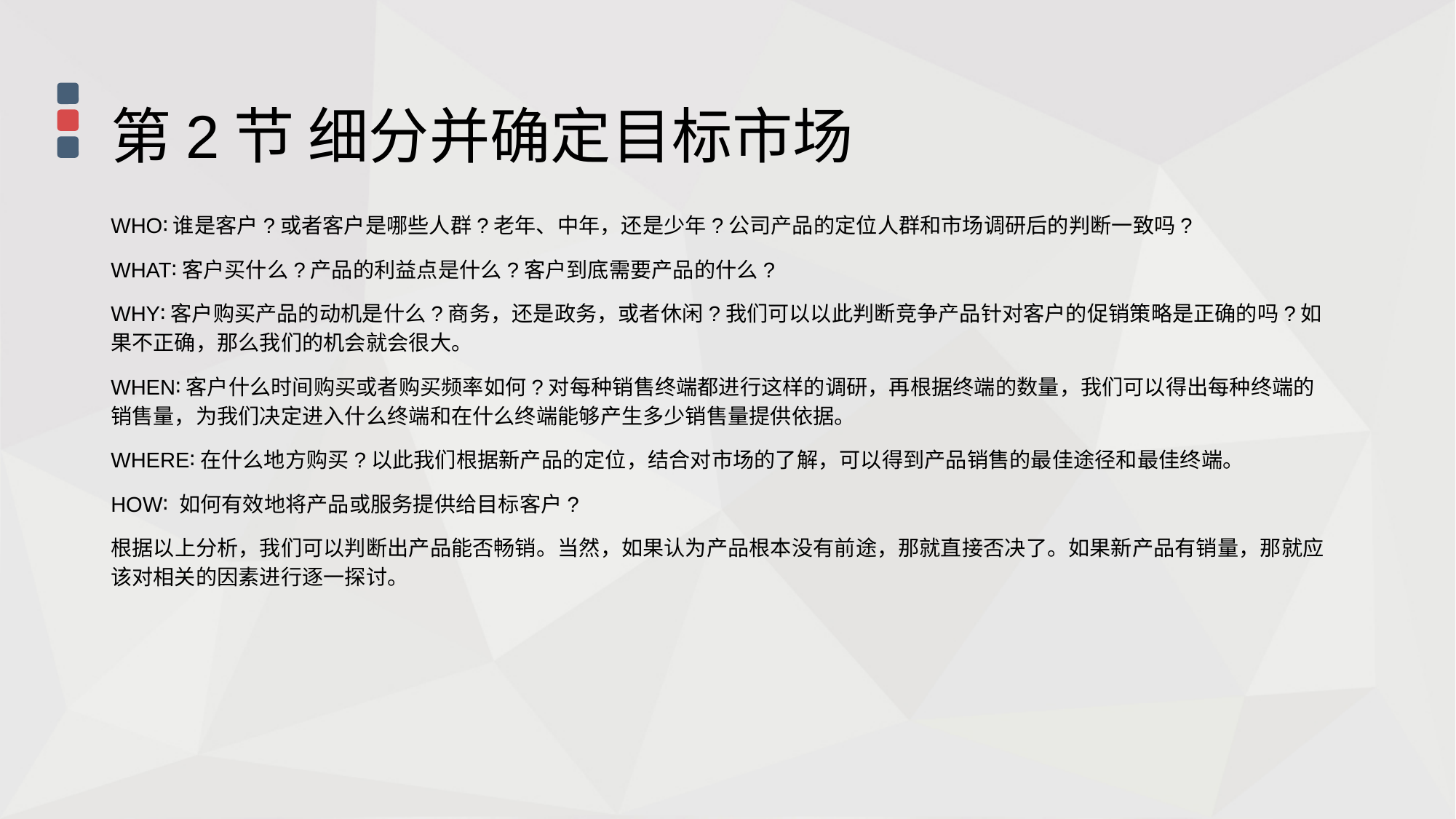

第2节 细分并确定目标市场
WHO∶谁是客户?或者客户是哪些人群?老年、中年，还是少年?公司产品的定位人群和市场调研后的判断一致吗?
WHAT∶客户买什么?产品的利益点是什么?客户到底需要产品的什么?
WHY∶客户购买产品的动机是什么?商务，还是政务，或者休闲?我们可以以此判断竞争产品针对客户的促销策略是正确的吗?如果不正确，那么我们的机会就会很大。
WHEN∶客户什么时间购买或者购买频率如何?对每种销售终端都进行这样的调研，再根据终端的数量，我们可以得出每种终端的销售量，为我们决定进入什么终端和在什么终端能够产生多少销售量提供依据。
WHERE∶在什么地方购买?以此我们根据新产品的定位，结合对市场的了解，可以得到产品销售的最佳途径和最佳终端。
HOW∶ 如何有效地将产品或服务提供给目标客户?
根据以上分析，我们可以判断出产品能否畅销。当然，如果认为产品根本没有前途，那就直接否决了。如果新产品有销量，那就应该对相关的因素进行逐一探讨。